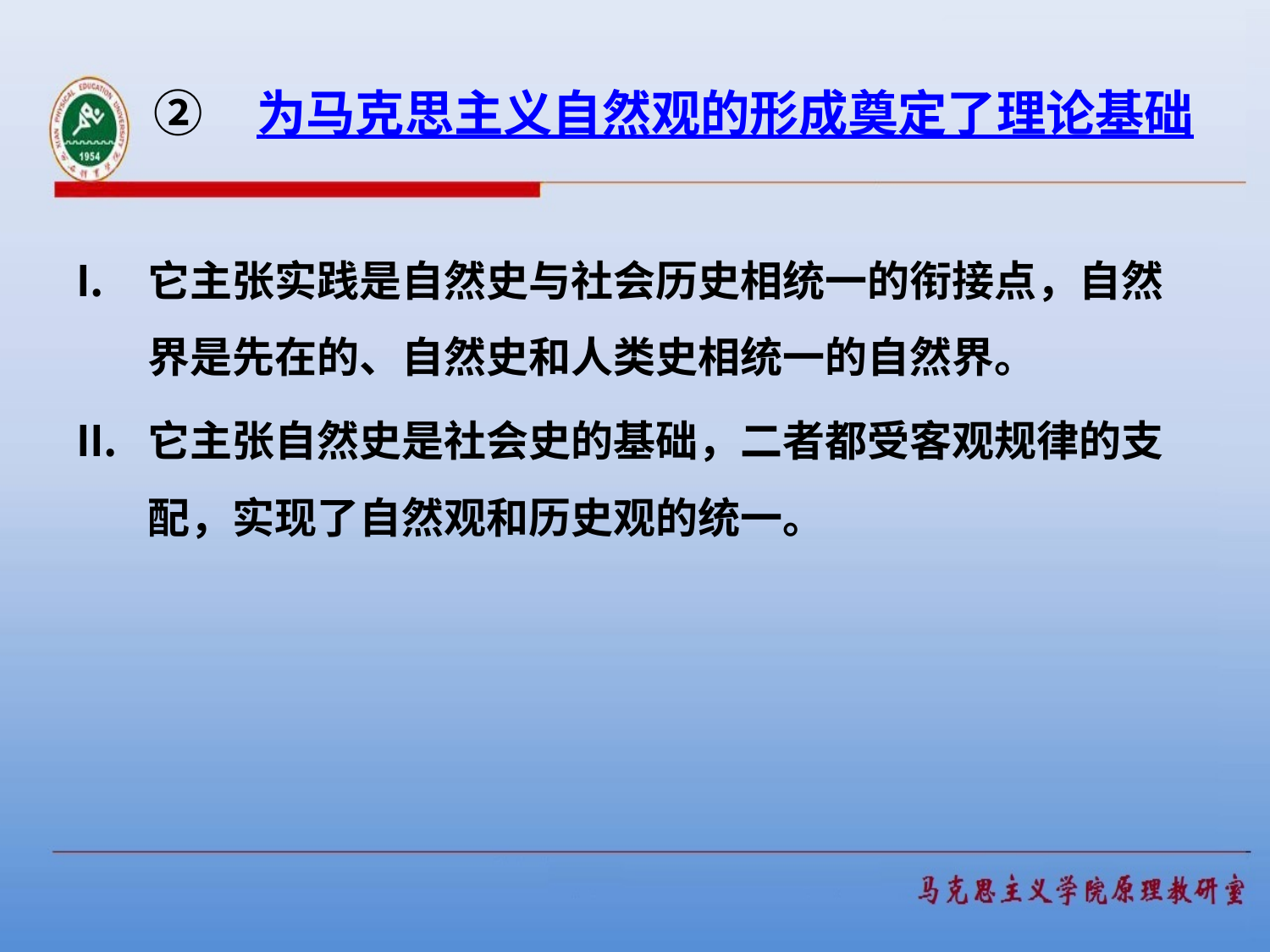

# 为马克思主义自然观的形成奠定了理论基础
它主张实践是自然史与社会历史相统一的衔接点，自然界是先在的、自然史和人类史相统一的自然界。
它主张自然史是社会史的基础，二者都受客观规律的支配，实现了自然观和历史观的统一。